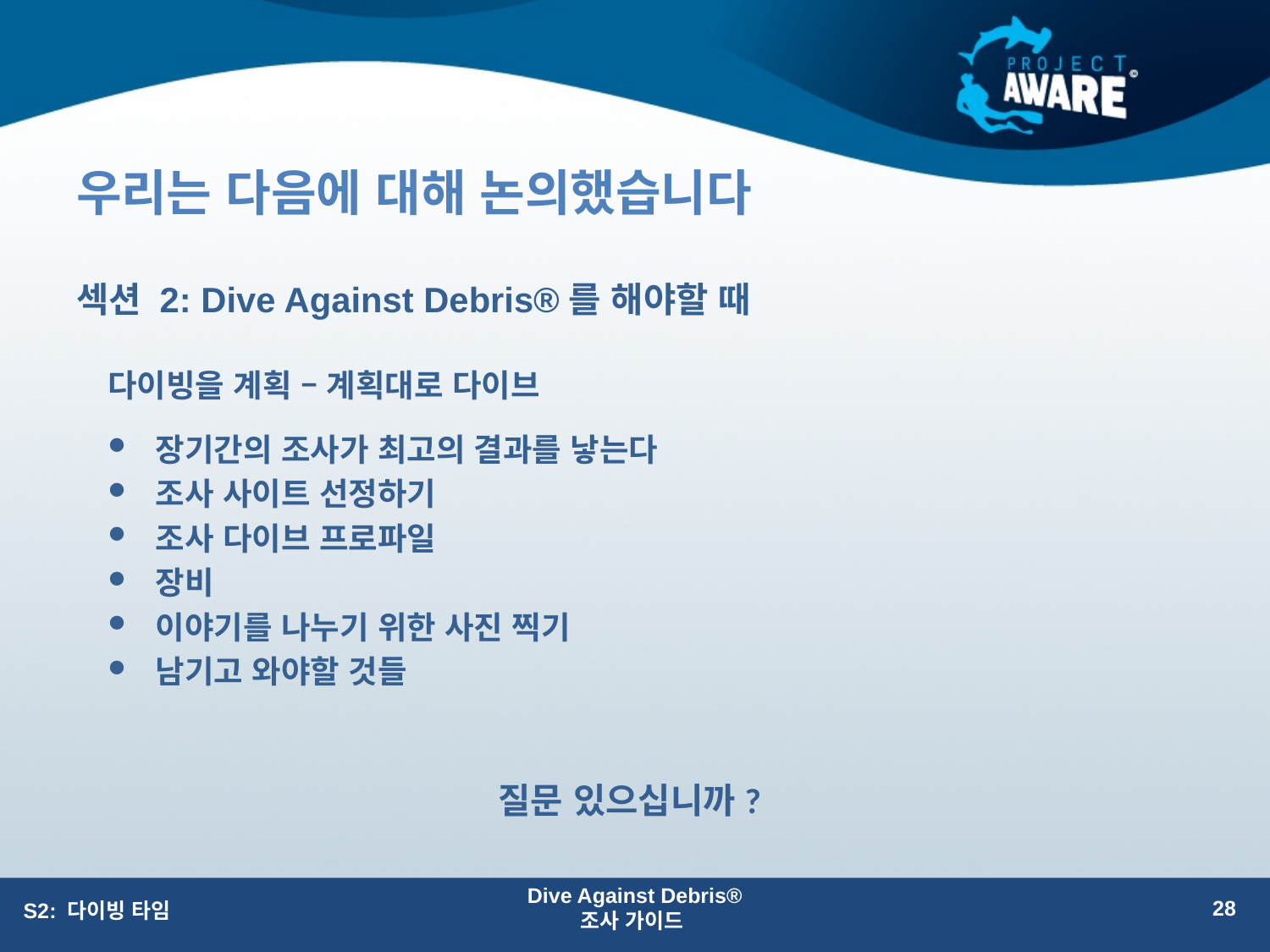

# 우리는 다음에 대해 논의했습니다
섹션 2: Dive Against Debris®를 해야할 때
다이빙을 계획 – 계획대로 다이브
장기간의 조사가 최고의 결과를 낳는다
조사 사이트 선정하기
조사 다이브 프로파일
장비
이야기를 나누기 위한 사진 찍기
남기고 와야할 것들
질문 있으십니까?

Dive Against Debris®
조사 가이드
28
S2: 다이빙 타임